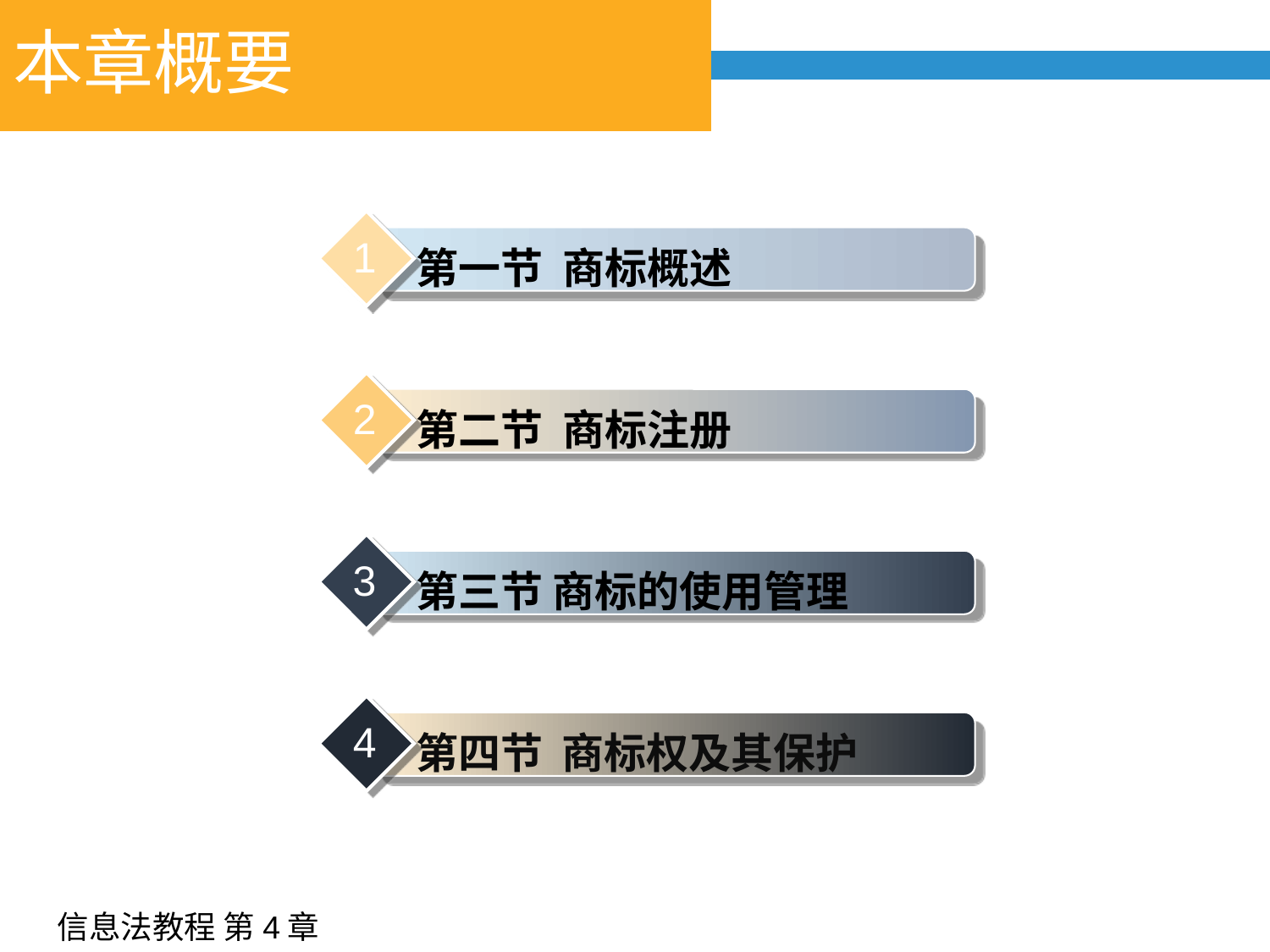

# 本章概要

1

第一节  商标概述

2

第二节  商标注册

3

第三节 商标的使用管理

4

第四节  商标权及其保护
信息法教程 第4章